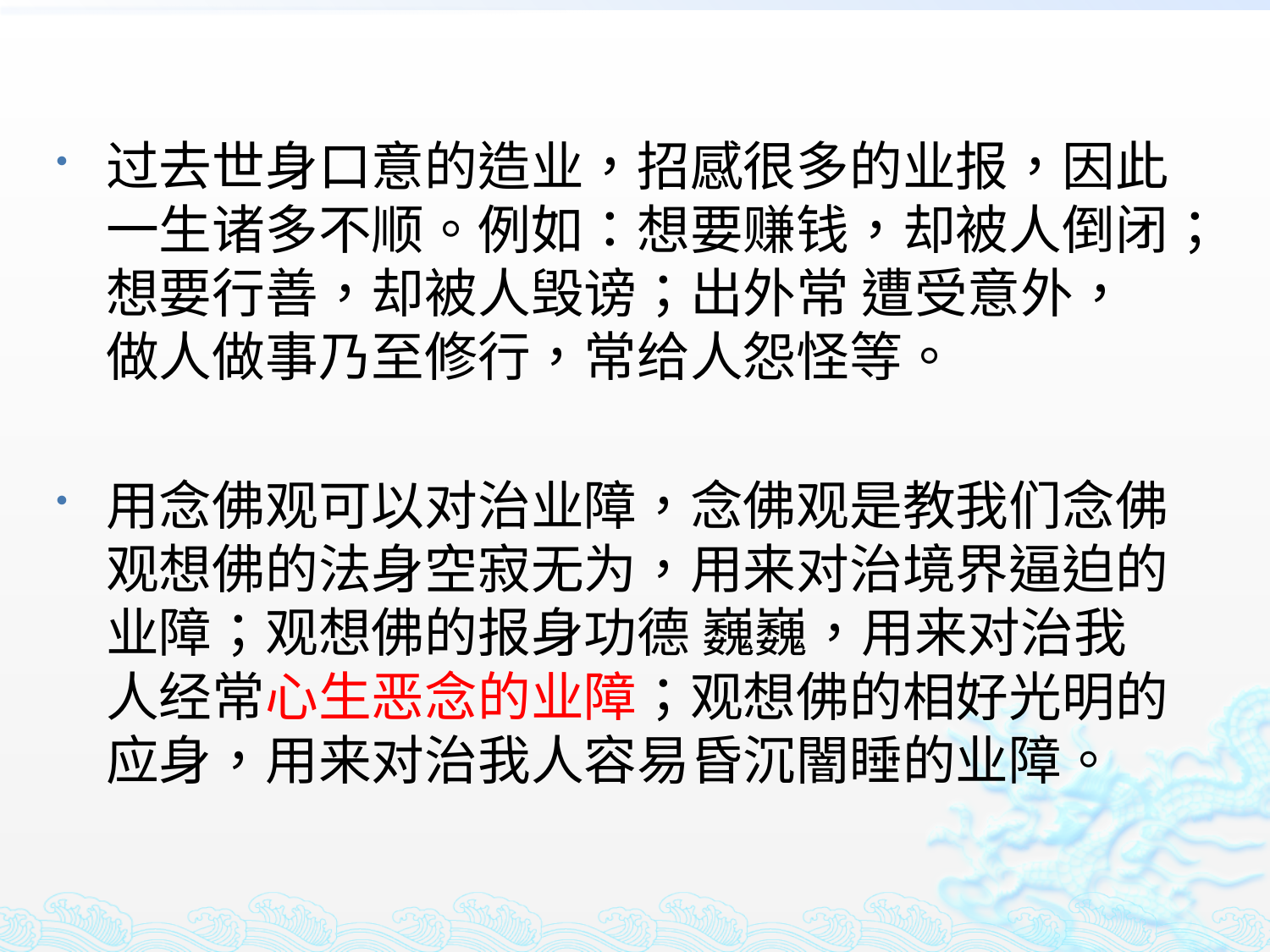

过去世身口意的造业，招感很多的业报，因此一生诸多不顺。例如：想要赚钱，却被人倒闭；想要行善，却被人毁谤；出外常 遭受意外，做人做事乃至修行，常给人怨怪等。

用念佛观可以对治业障，念佛观是教我们念佛观想佛的法身空寂无为，用来对治境界逼迫的业障；观想佛的报身功德 巍巍，用来对治我人经常心生恶念的业障；观想佛的相好光明的应身，用来对治我人容易昏沉闇睡的业障。